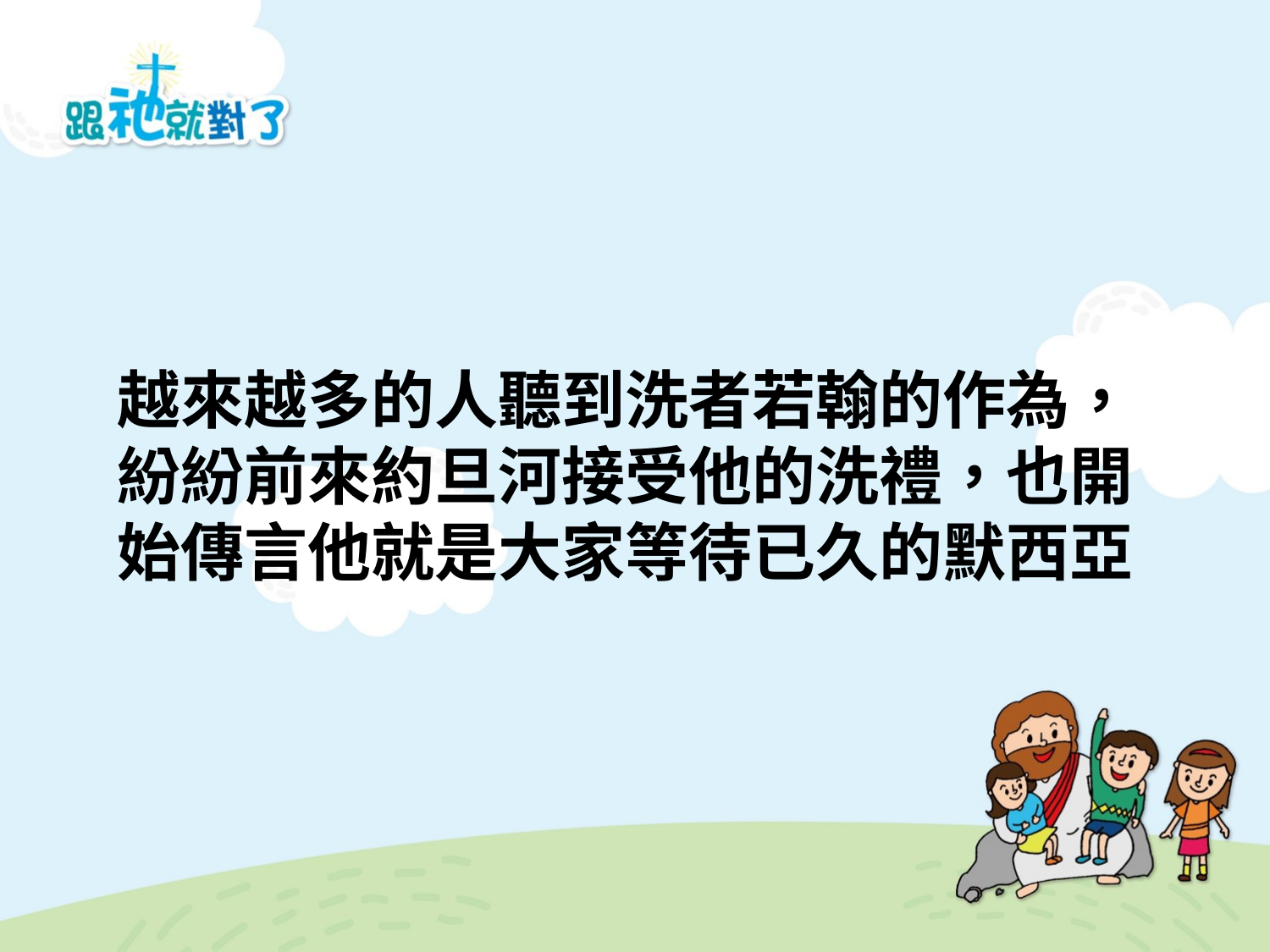

越來越多的人聽到洗者若翰的作為，紛紛前來約旦河接受他的洗禮，也開始傳言他就是大家等待已久的默西亞